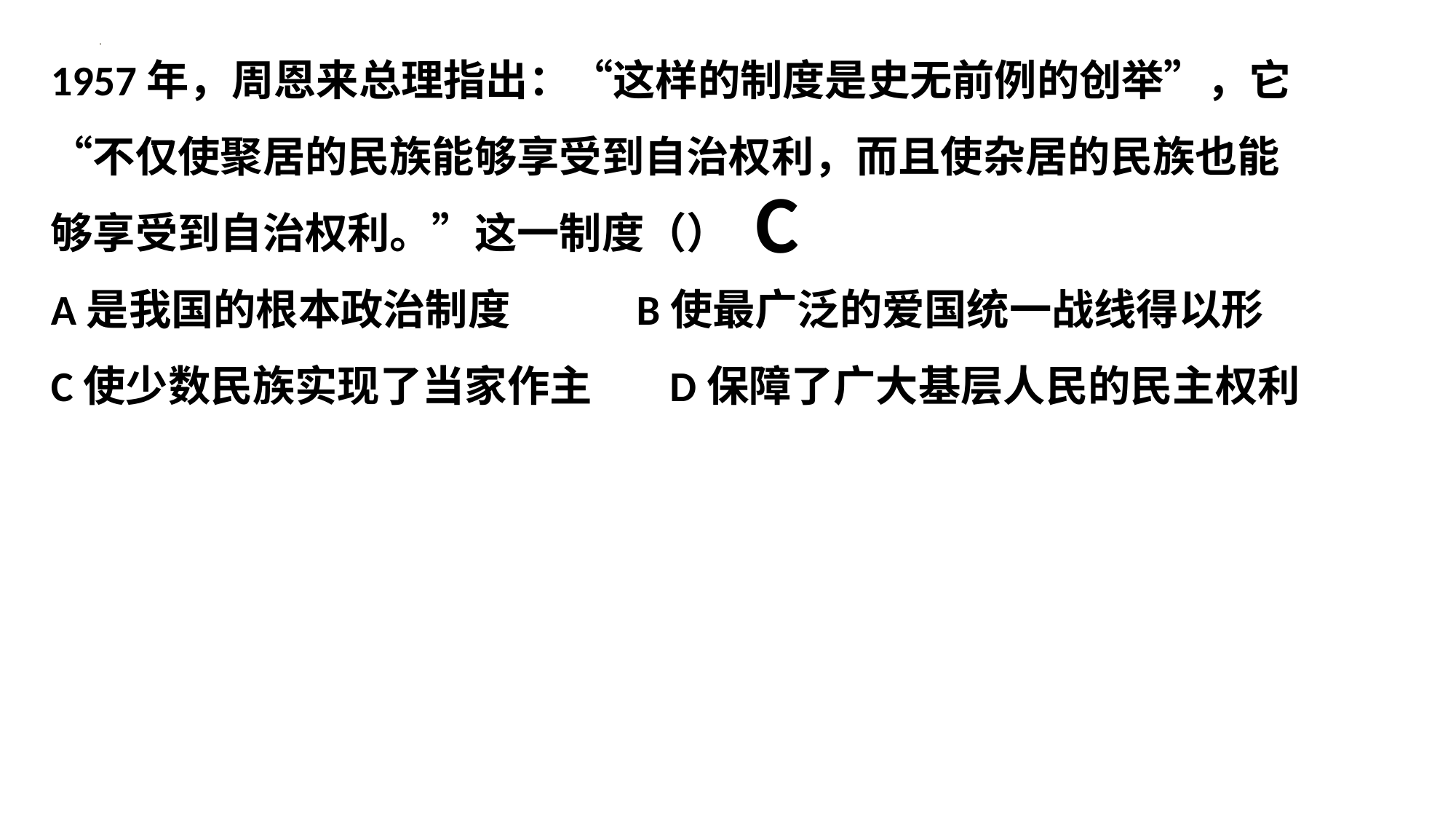

1957年，周恩来总理指出：“这样的制度是史无前例的创举”，它“不仅使聚居的民族能够享受到自治权利，而且使杂居的民族也能够享受到自治权利。”这一制度（）
A是我国的根本政治制度            B使最广泛的爱国统一战线得以形
C使少数民族实现了当家作主       D保障了广大基层人民的民主权利
C